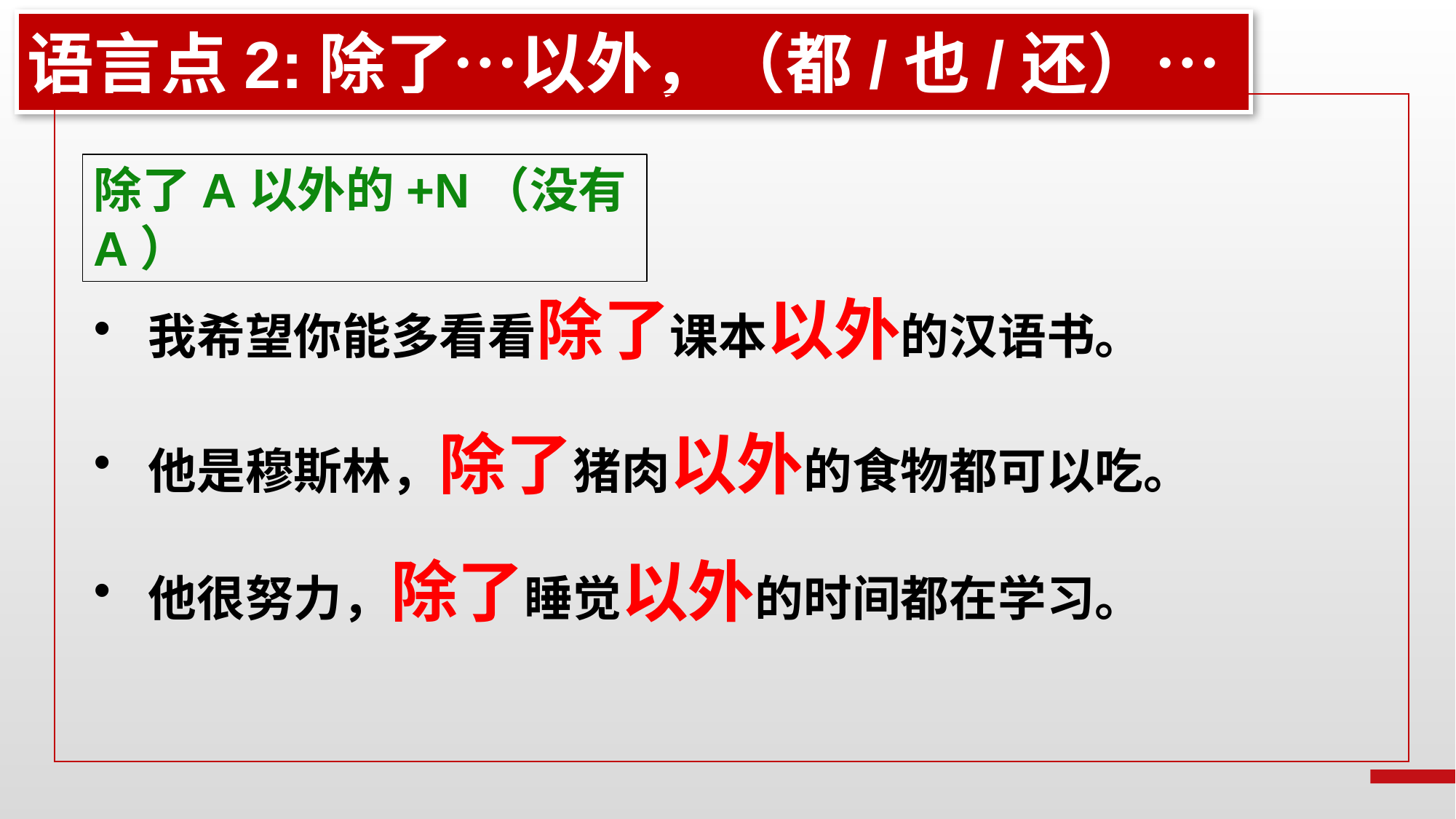

语言点2:除了…以外，（都/也/还）…

除了A以外的+N（没有A）
我希望你能多看看除了课本以外的汉语书。
他是穆斯林，除了猪肉以外的食物都可以吃。
他很努力，除了睡觉以外的时间都在学习。